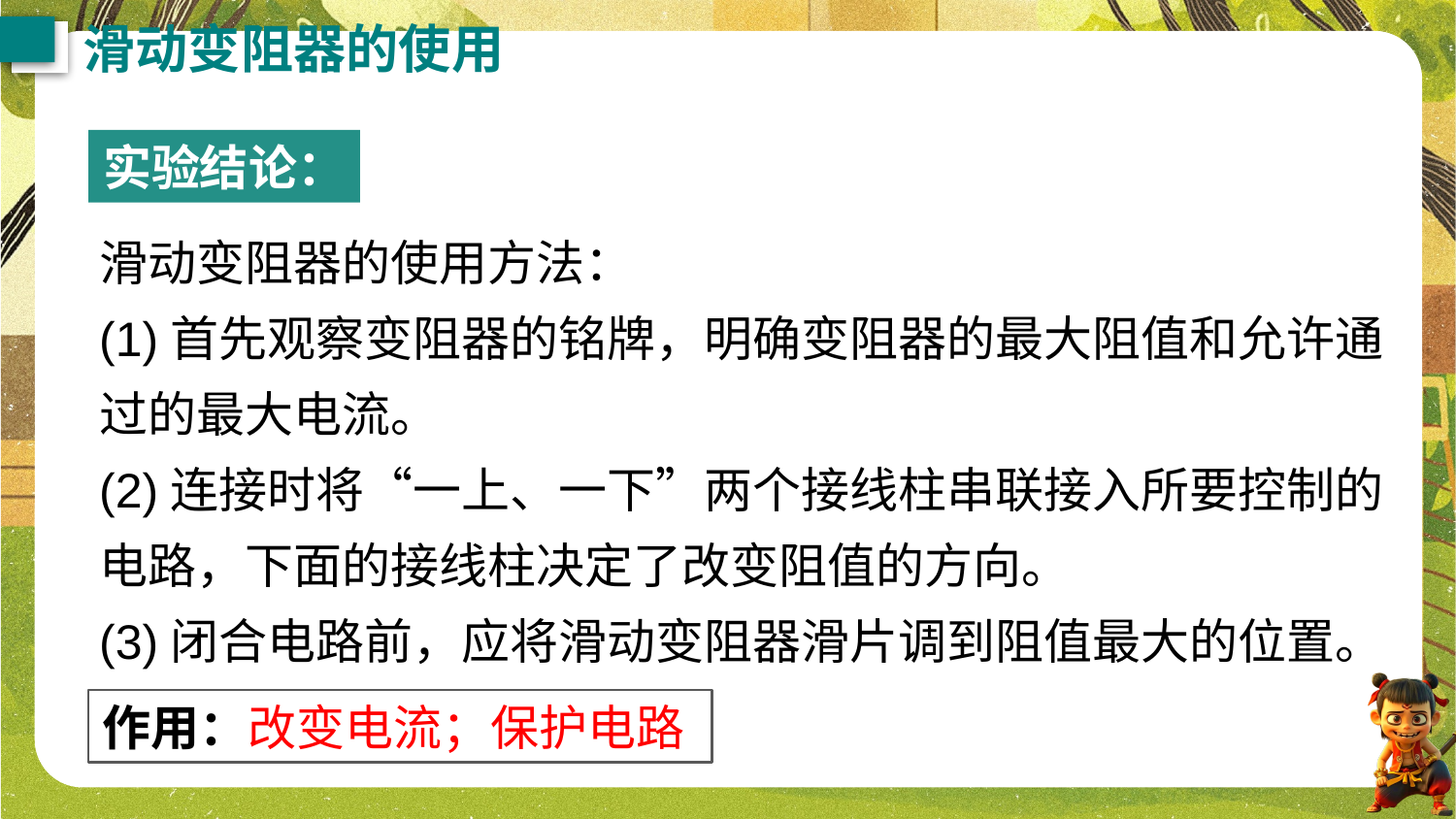

滑动变阻器的使用

实验结论：
滑动变阻器的使用方法：
(1)首先观察变阻器的铭牌，明确变阻器的最大阻值和允许通过的最大电流。
(2)连接时将“一上、一下”两个接线柱串联接入所要控制的电路，下面的接线柱决定了改变阻值的方向。
(3)闭合电路前，应将滑动变阻器滑片调到阻值最大的位置。
作用：改变电流；保护电路